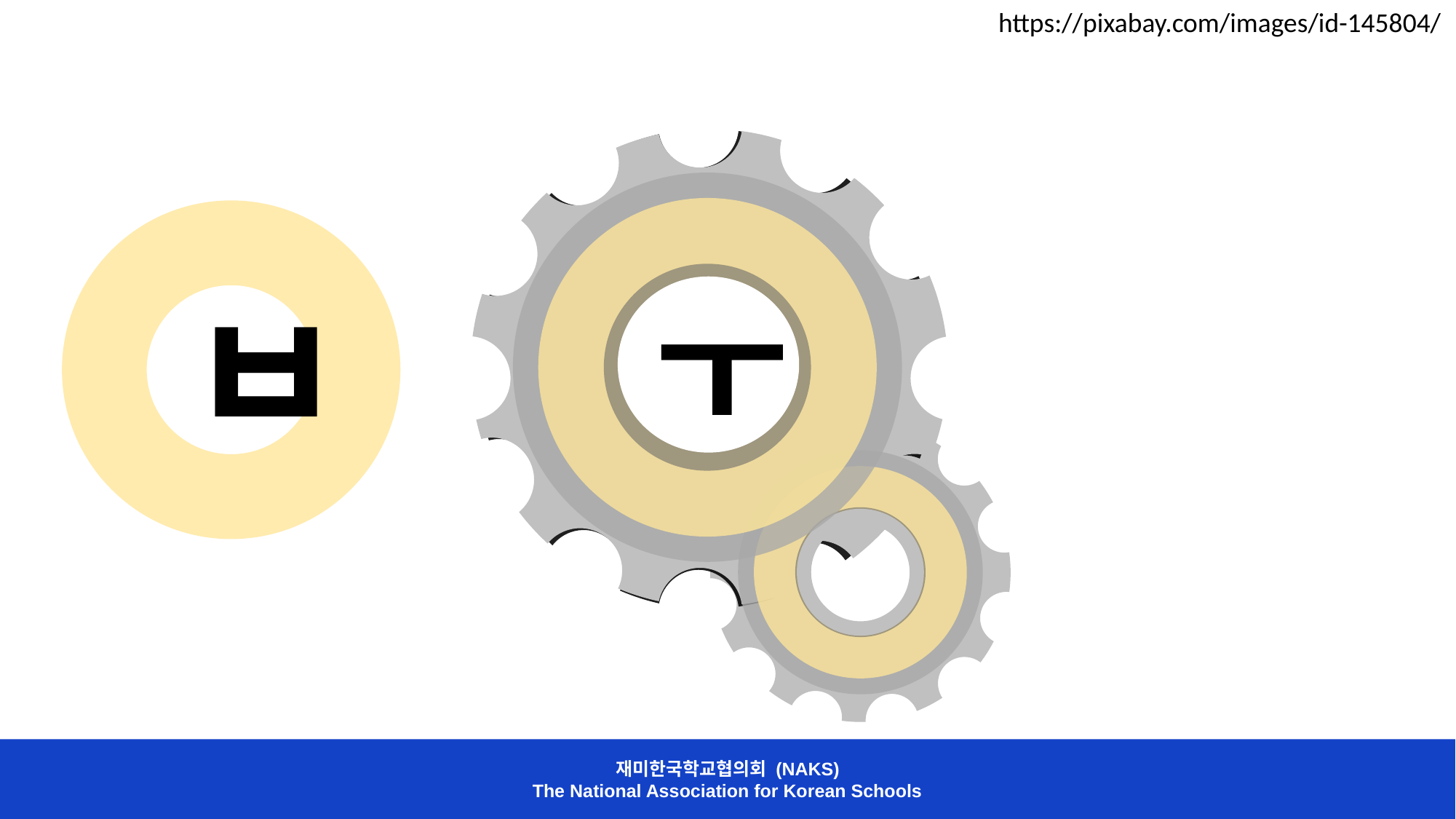

https://pixabay.com/images/id-145804/

ㅜ

ㅂ

부

재미한국학교협의회 (NAKS)
The National Association for Korean Schools